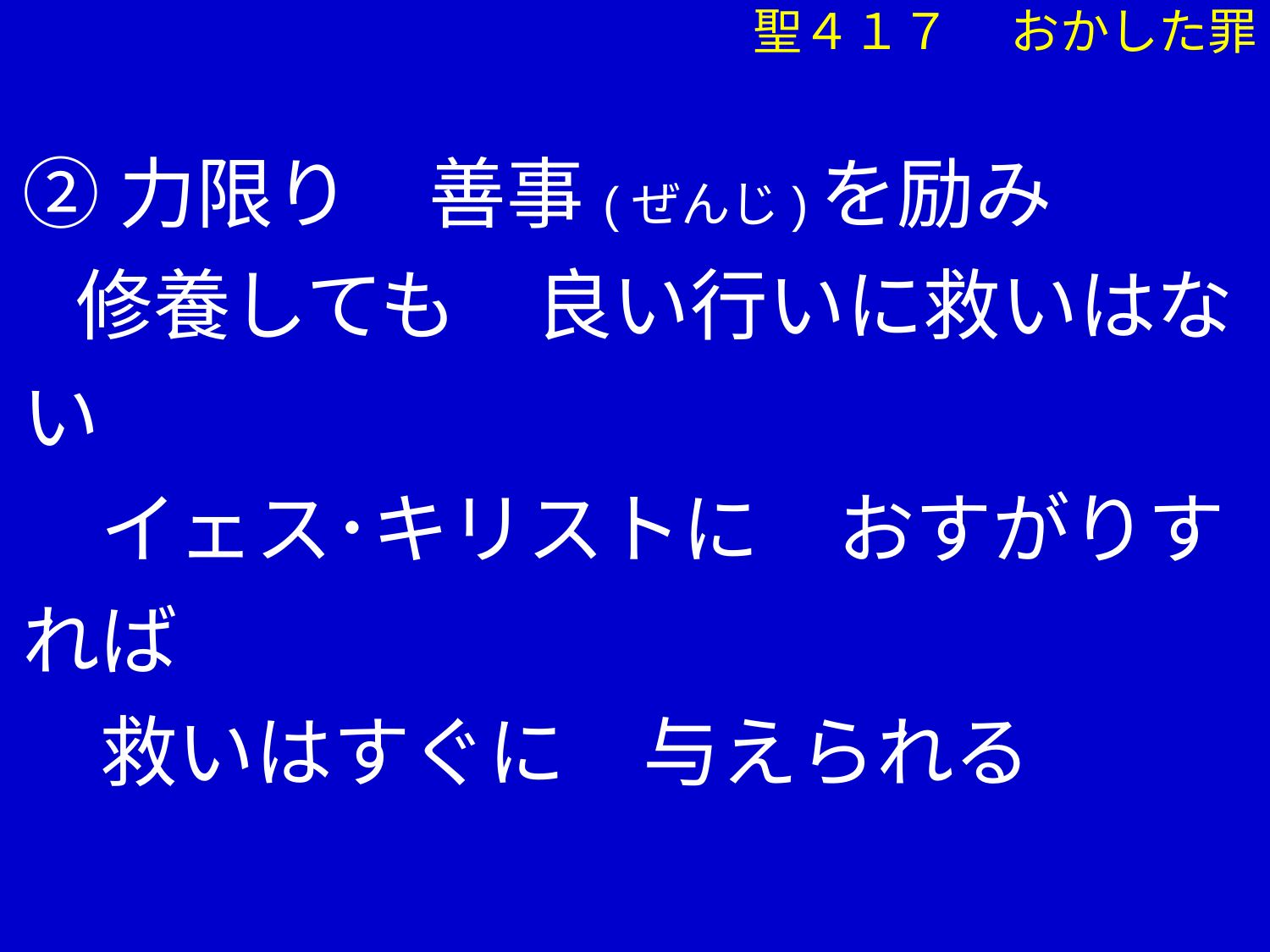

聖４１７ 　おかした罪
②力限り　善事(ぜんじ)を励み
  修養しても　良い行いに救いはない
　イェス･キリストに　おすがりすれば
　救いはすぐに　与えられる